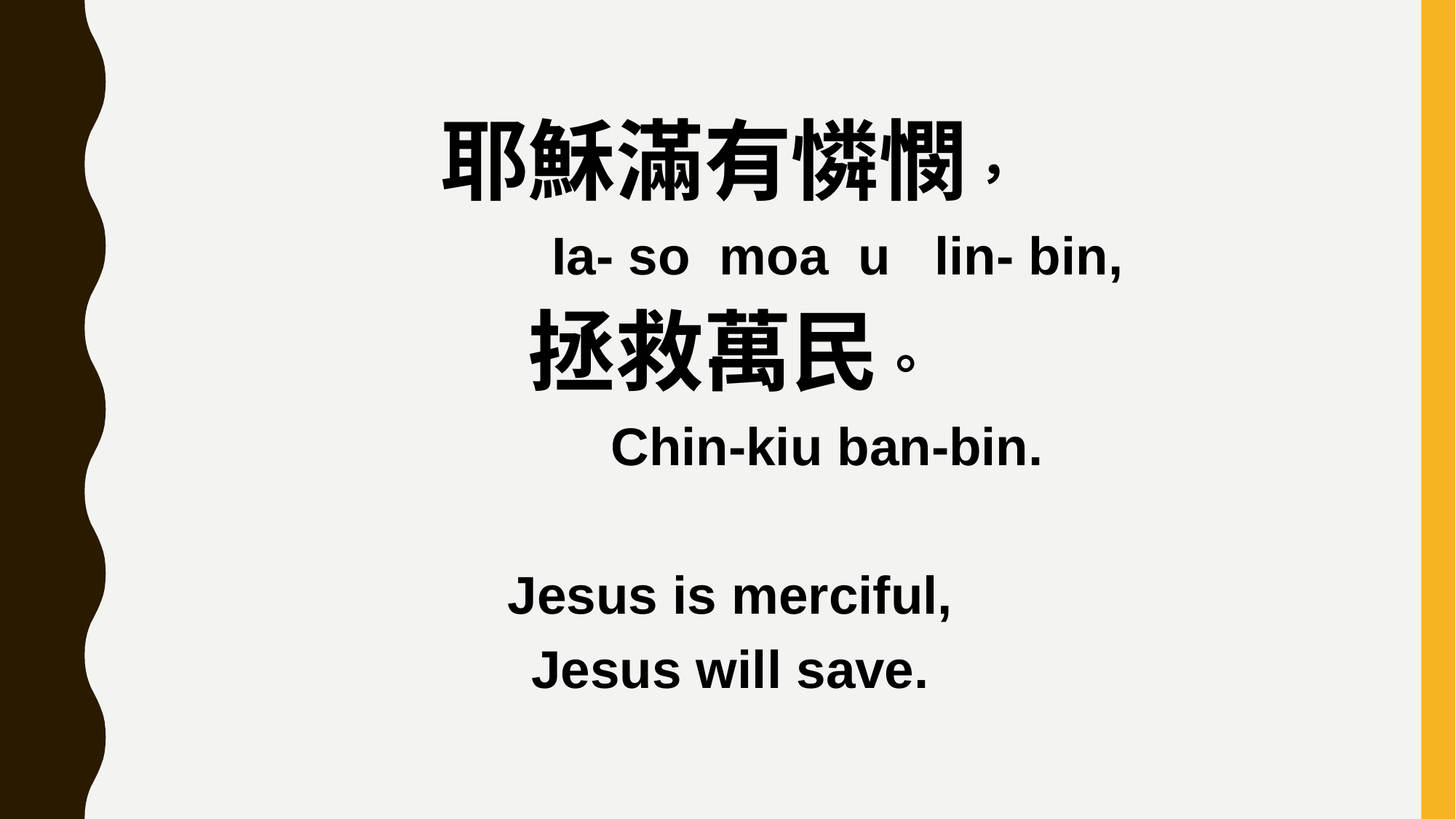

耶穌滿有憐憫，
                        Ia- so  moa  u   lin- bin,
拯救萬民。
                            Chin-kiu ban-bin.

Jesus is merciful,
Jesus will save.